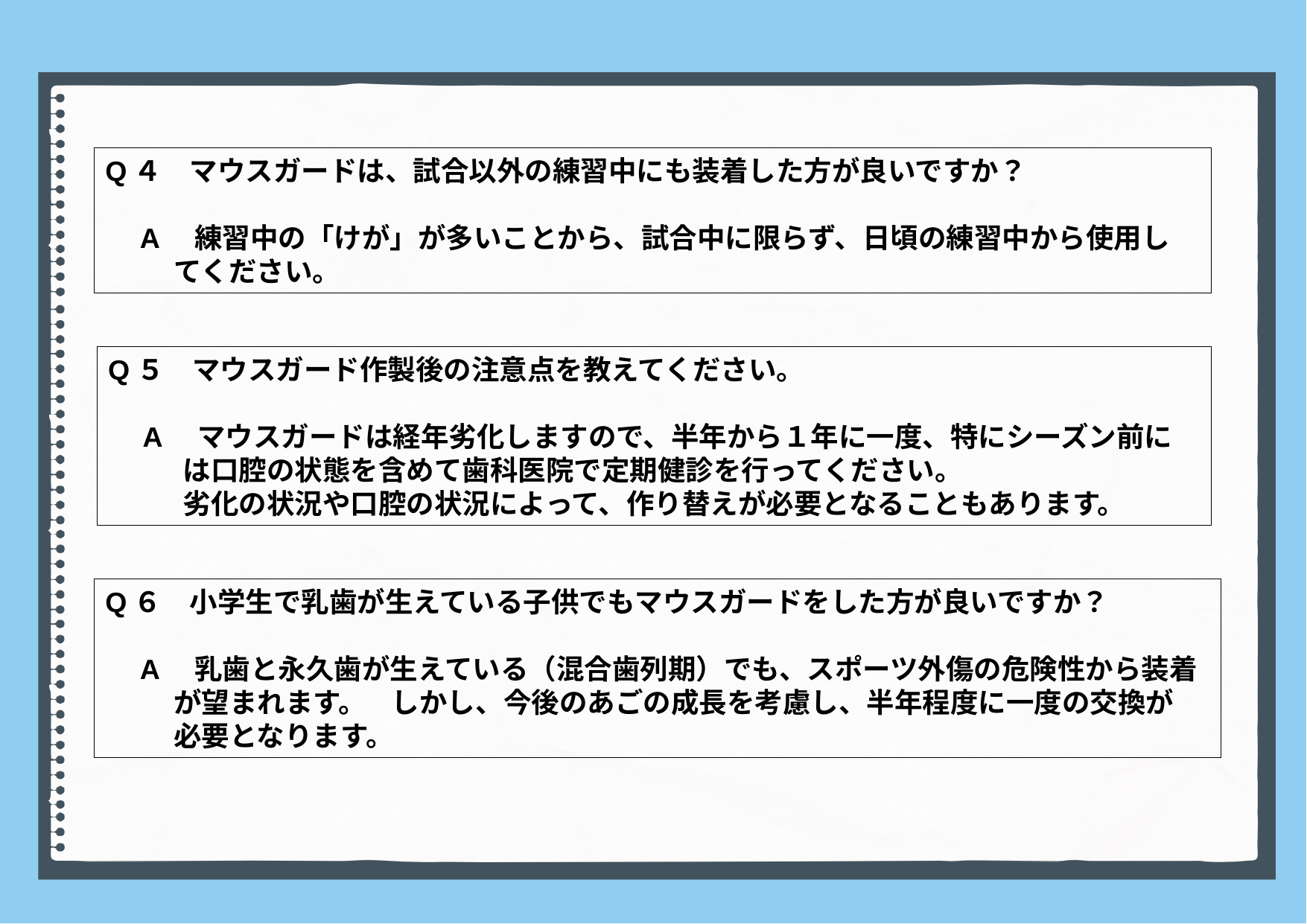

Q４　マウスガードは、試合以外の練習中にも装着した方が良いですか？

　A　練習中の「けが」が多いことから、試合中に限らず、日頃の練習中から使用し
　　  てください。
Q５　マウスガード作製後の注意点を教えてください。

　A　マウスガードは経年劣化しますので、半年から１年に一度、特にシーズン前に
　　   は口腔の状態を含めて歯科医院で定期健診を行ってください。
　　   劣化の状況や口腔の状況によって、作り替えが必要となることもあります。
Q６　小学生で乳歯が生えている子供でもマウスガードをした方が良いですか？

　A　乳歯と永久歯が生えている（混合歯列期）でも、スポーツ外傷の危険性から装着
　　  が望まれます。    しかし、今後のあごの成長を考慮し、半年程度に一度の交換が
　　  必要となります。